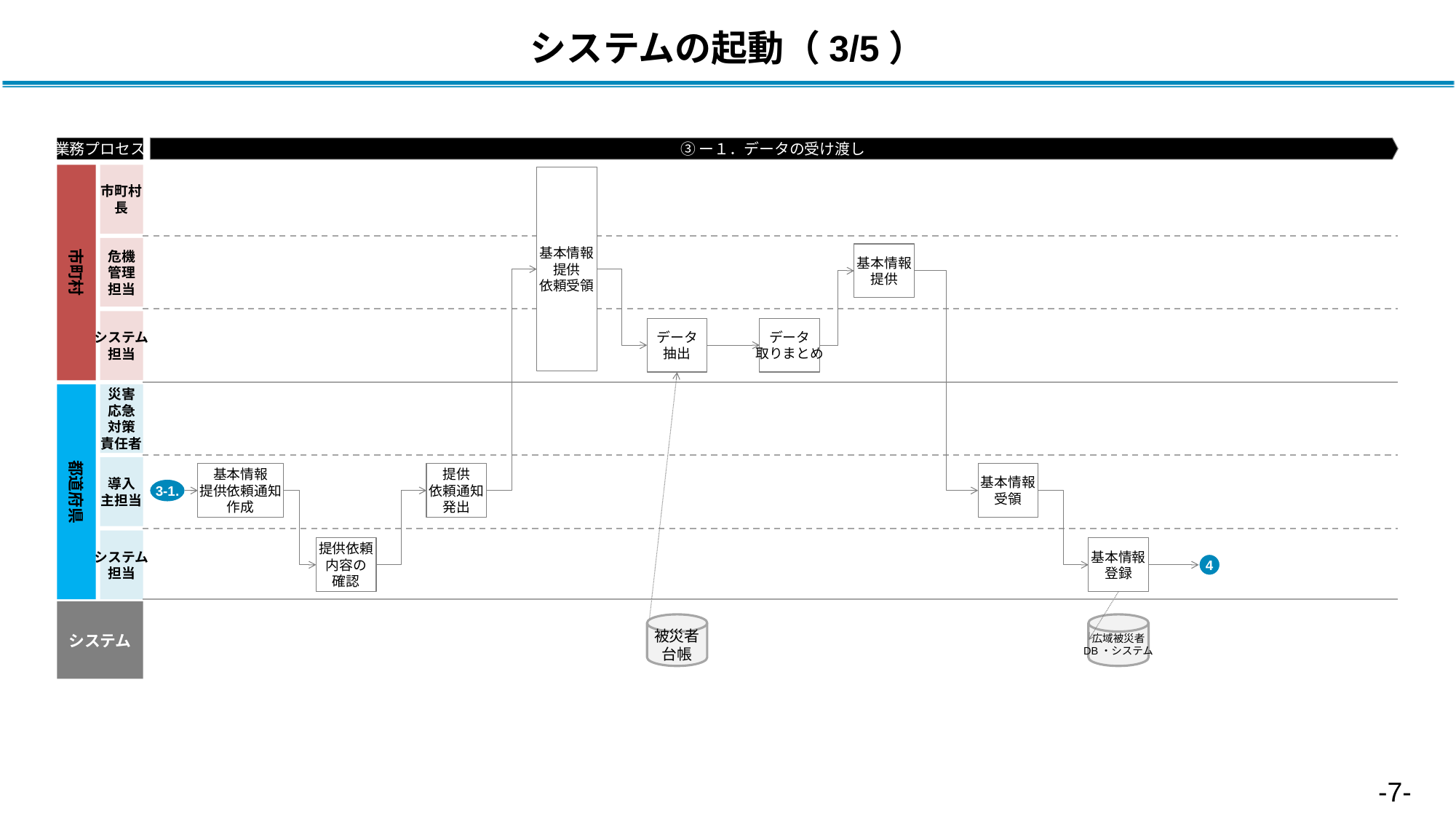

# システムの起動（3/5）
③ー１．データの受け渡し
業務プロセス
市町村
市町村
長
基本情報
提供
依頼受領

危機
管理
担当
基本情報
提供

システム
担当

データ
抽出
データ
取りまとめ
災害
応急
対策
責任者
都道府県

導入
主担当
基本情報
提供依頼通知
作成
提供
依頼通知
発出
基本情報
受領

3-1.
システム
担当

提供依頼
内容の
確認
基本情報
登録
4
システム

被災者
台帳
広域被災者
DB・システム